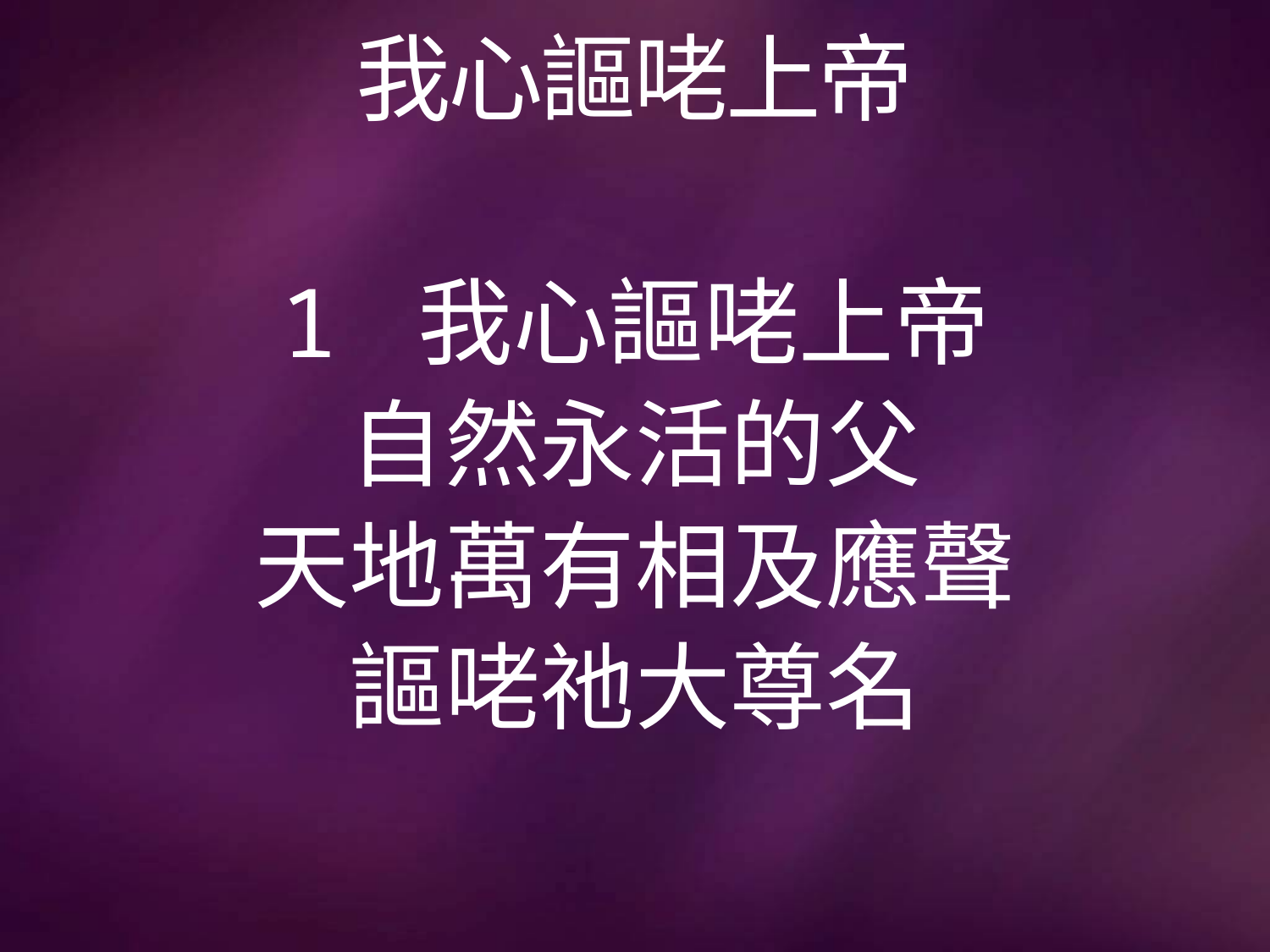

# 我心謳咾上帝
1 我心謳咾上帝
自然永活的父
天地萬有相及應聲
謳咾祂大尊名